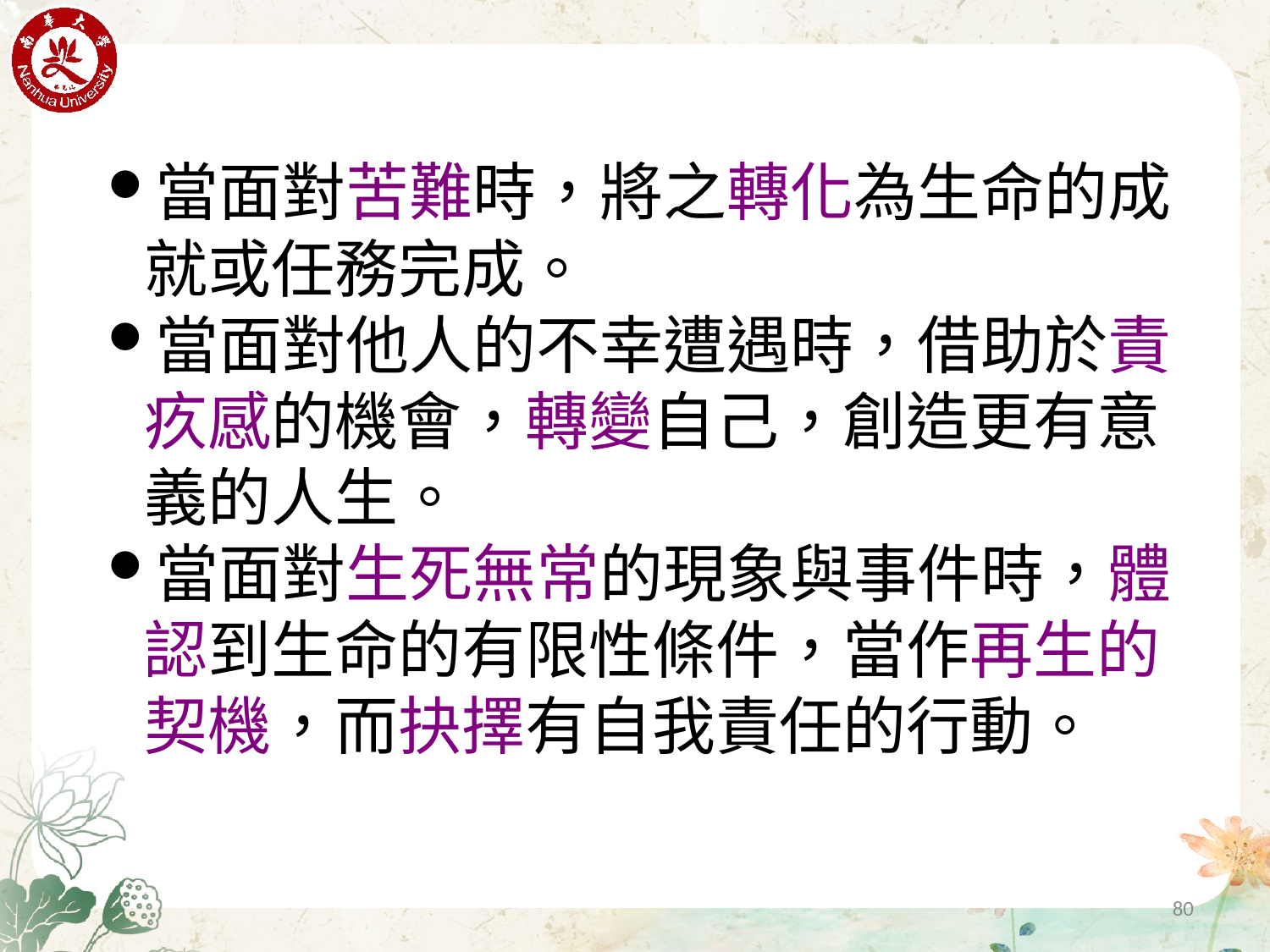

當面對苦難時，將之轉化為生命的成就或任務完成。
當面對他人的不幸遭遇時，借助於責疚感的機會，轉變自己，創造更有意義的人生。
當面對生死無常的現象與事件時，體認到生命的有限性條件，當作再生的契機，而抉擇有自我責任的行動。
80